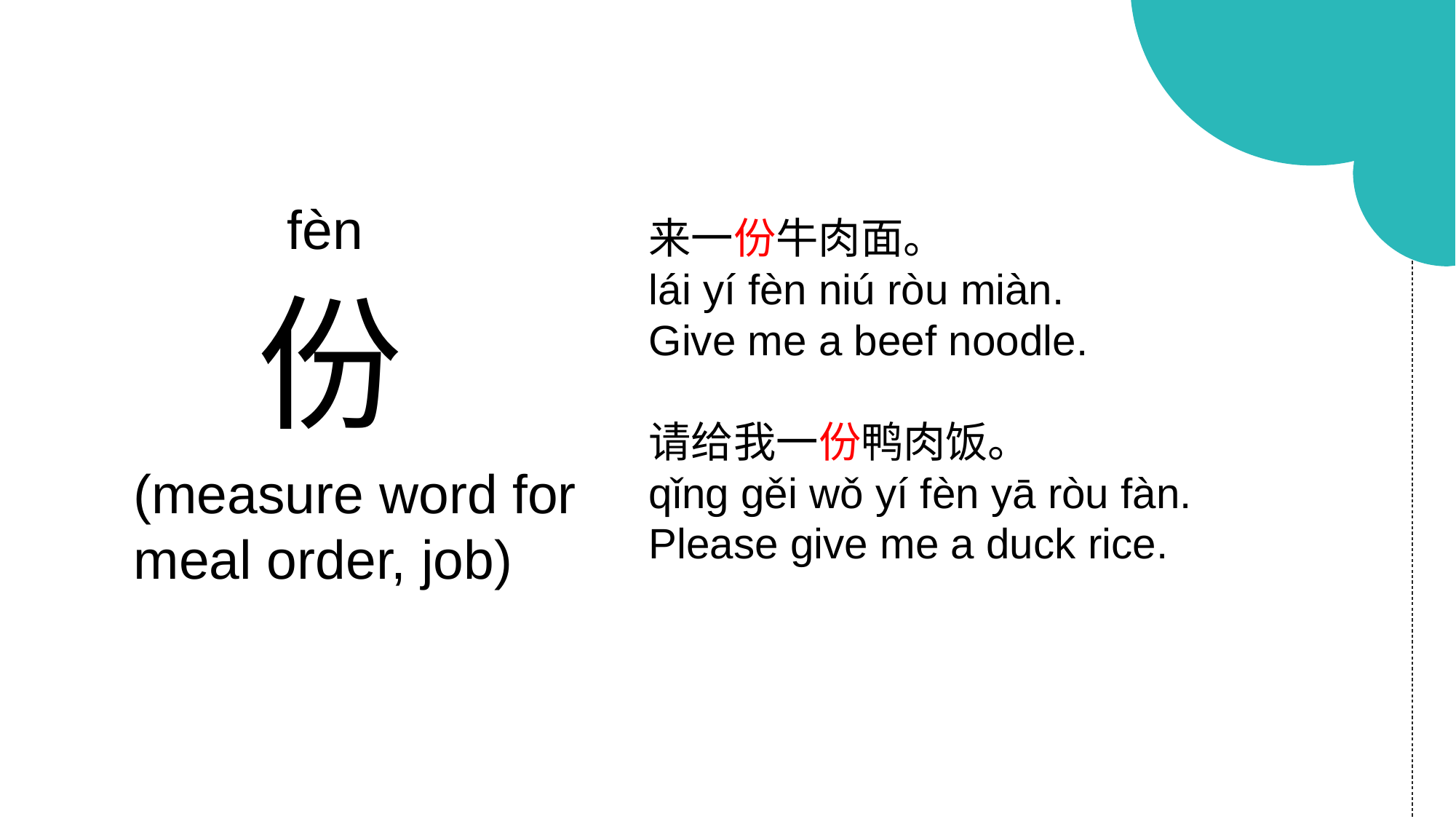

fèn
来一份牛肉面。
lái yí fèn niú ròu miàn.
Give me a beef noodle.

请给我一份鸭肉饭。
qǐng gěi wǒ yí fèn yā ròu fàn.
Please give me a duck rice.
份
(measure word for meal order, job)